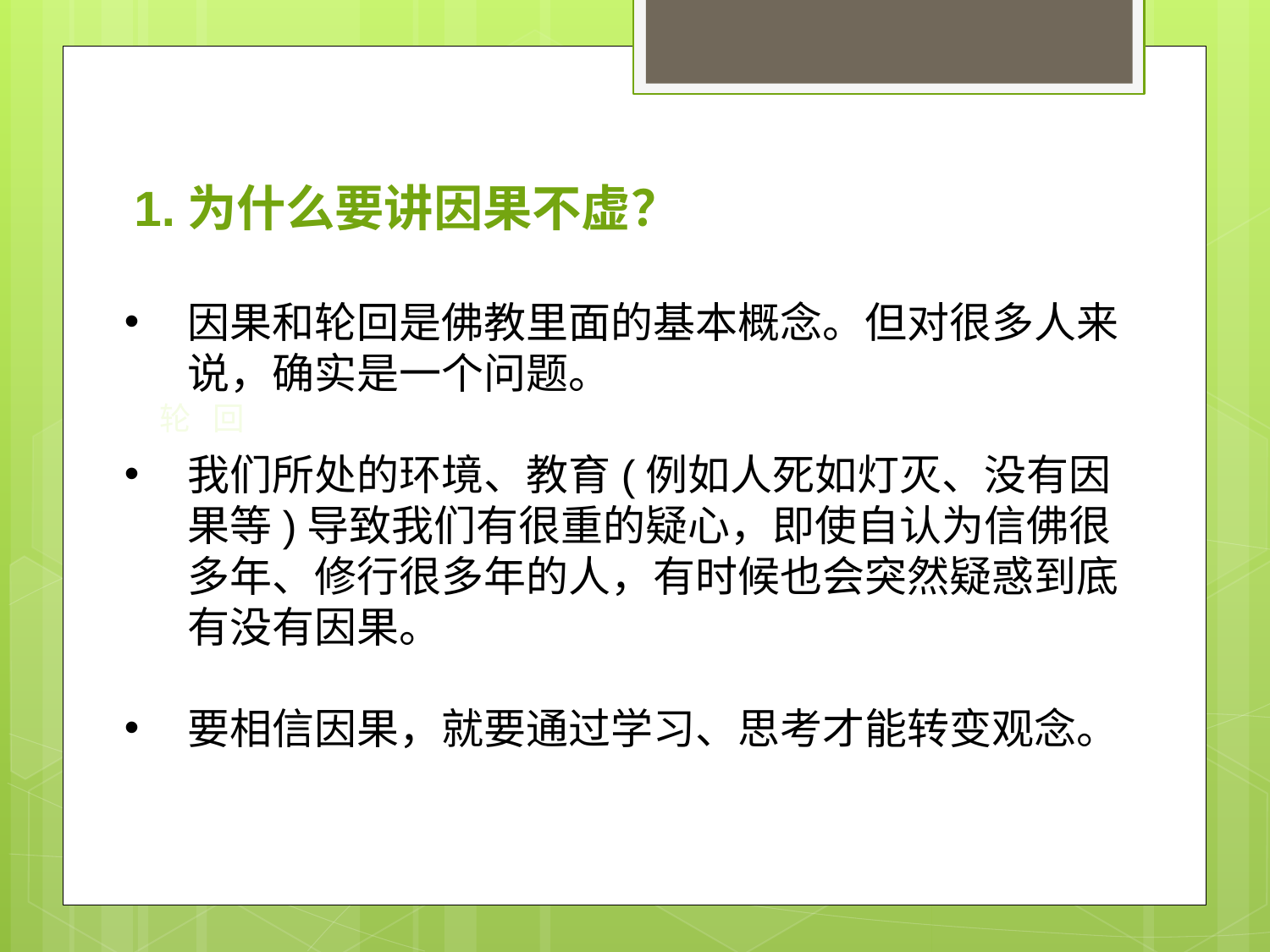

#
1.为什么要讲因果不虚？

因果和轮回是佛教里面的基本概念。但对很多人来说，确实是一个问题。

我们所处的环境、教育(例如人死如灯灭、没有因果等)导致我们有很重的疑心，即使自认为信佛很多年、修行很多年的人，有时候也会突然疑惑到底有没有因果。

要相信因果，就要通过学习、思考才能转变观念。
轮   回